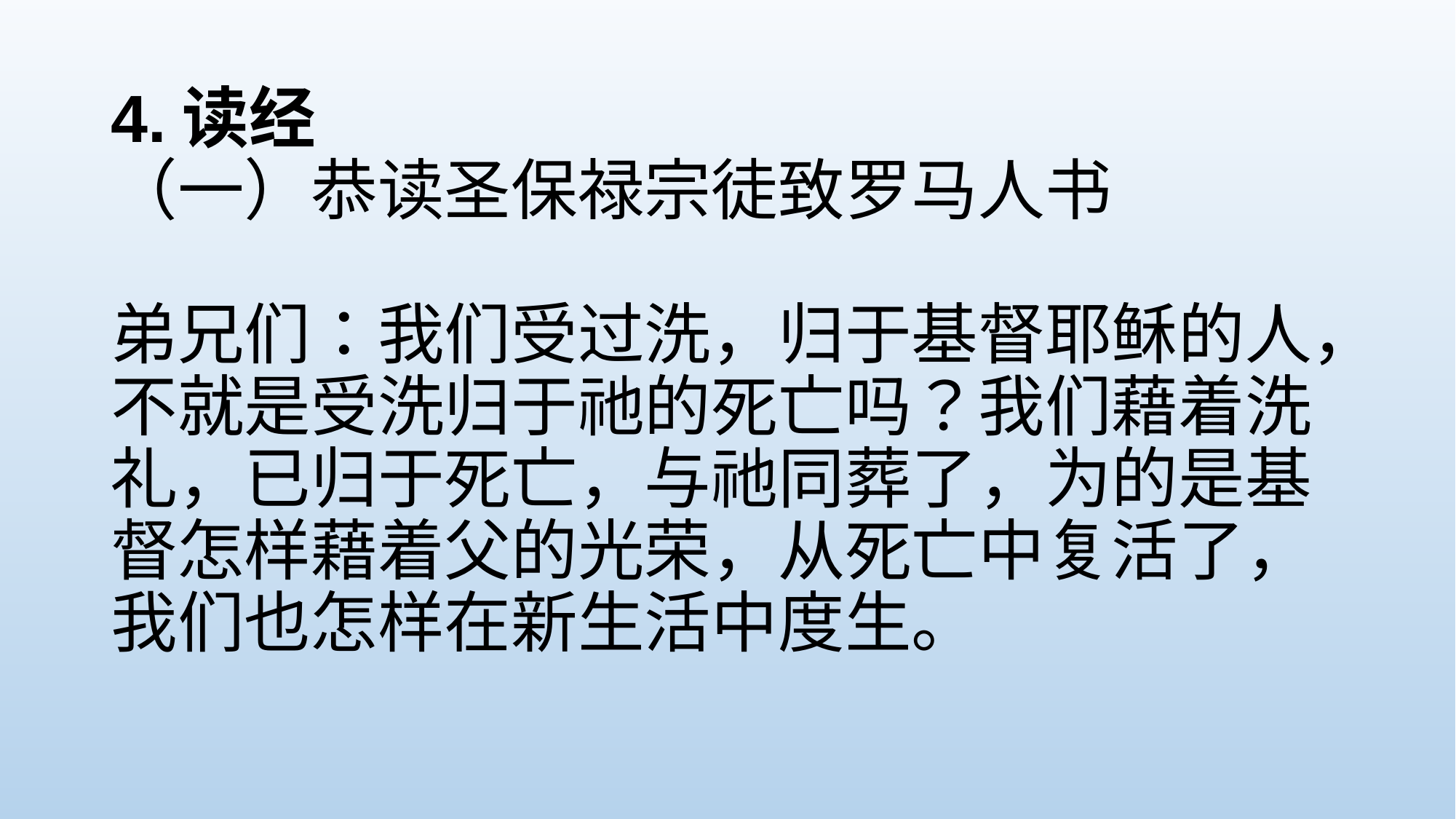

# 4.读经 （一）恭读圣保禄宗徒致罗马人书 弟兄们：我们受过洗，归于基督耶稣的人，不就是受洗归于祂的死亡吗？我们藉着洗礼，已归于死亡，与祂同葬了，为的是基督怎样藉着父的光荣，从死亡中复活了，我们也怎样在新生活中度生。